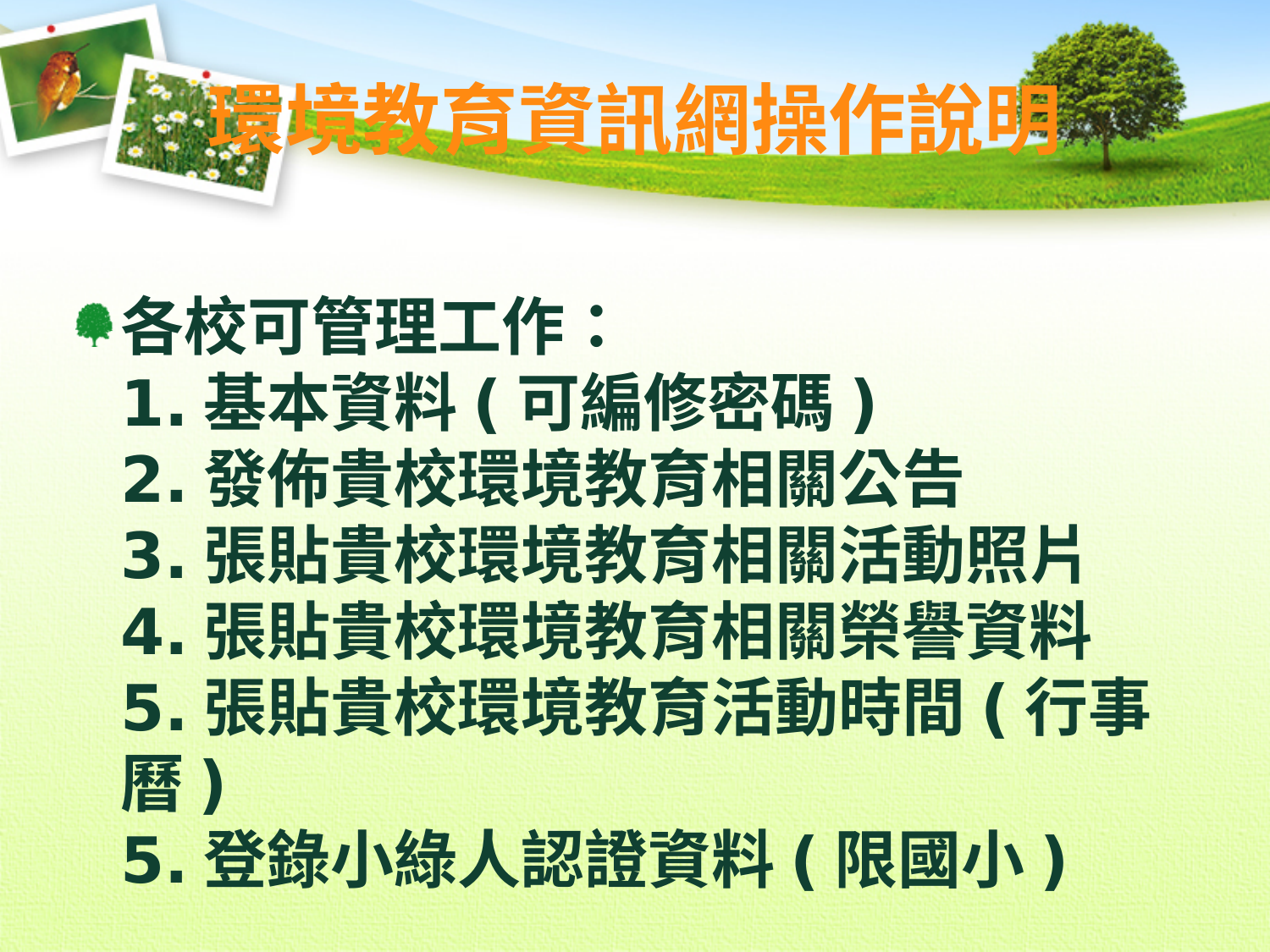

# 環境教育資訊網操作說明
各校可管理工作：
1.基本資料(可編修密碼)
2.發佈貴校環境教育相關公告
3.張貼貴校環境教育相關活動照片
4.張貼貴校環境教育相關榮譽資料
5.張貼貴校環境教育活動時間(行事曆)
5.登錄小綠人認證資料(限國小)